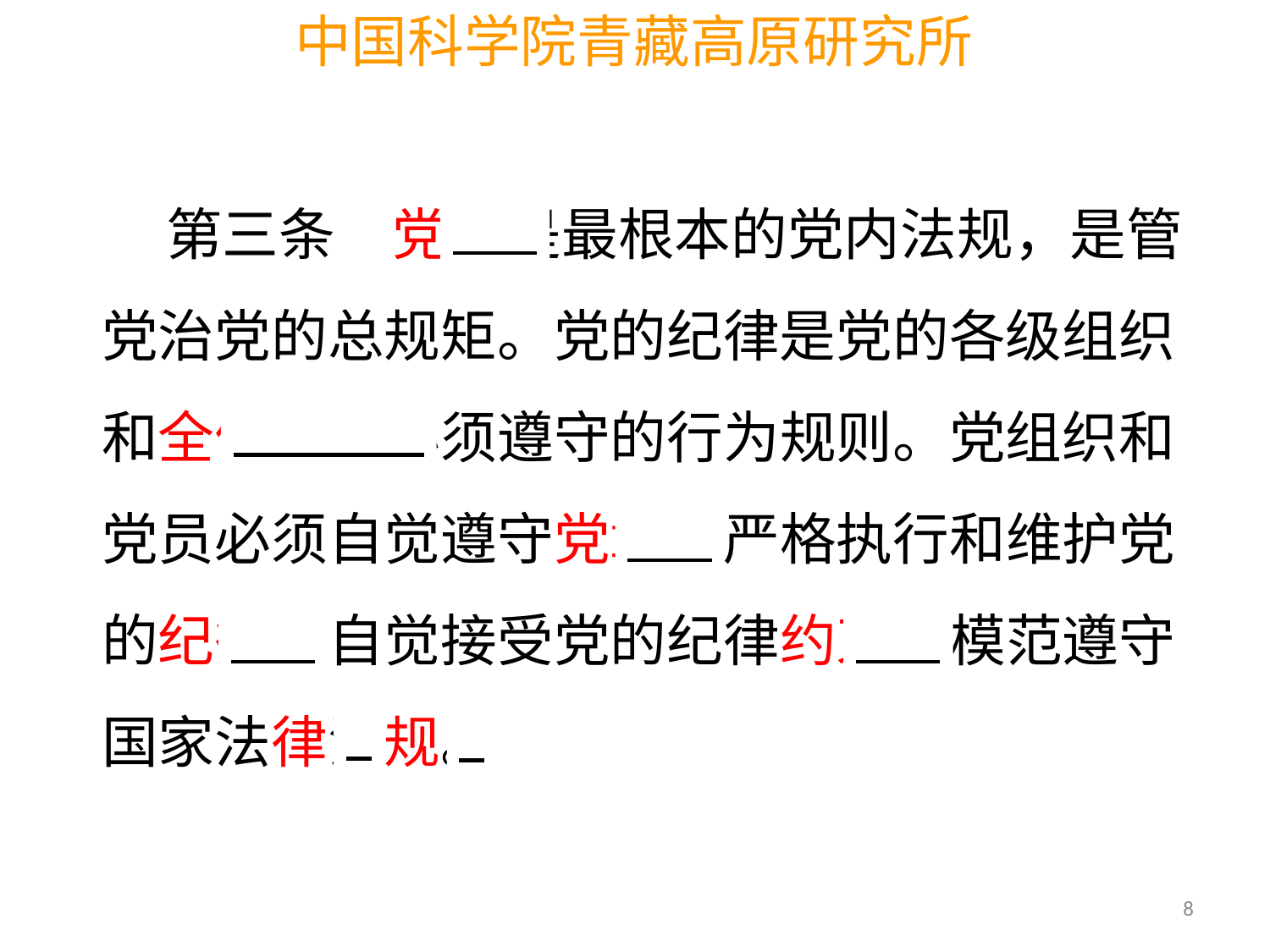

第三条　党章是最根本的党内法规，是管党治党的总规矩。党的纪律是党的各级组织和全体党员必须遵守的行为规则。党组织和党员必须自觉遵守党章，严格执行和维护党的纪律，自觉接受党的纪律约束，模范遵守国家法律法规。

8